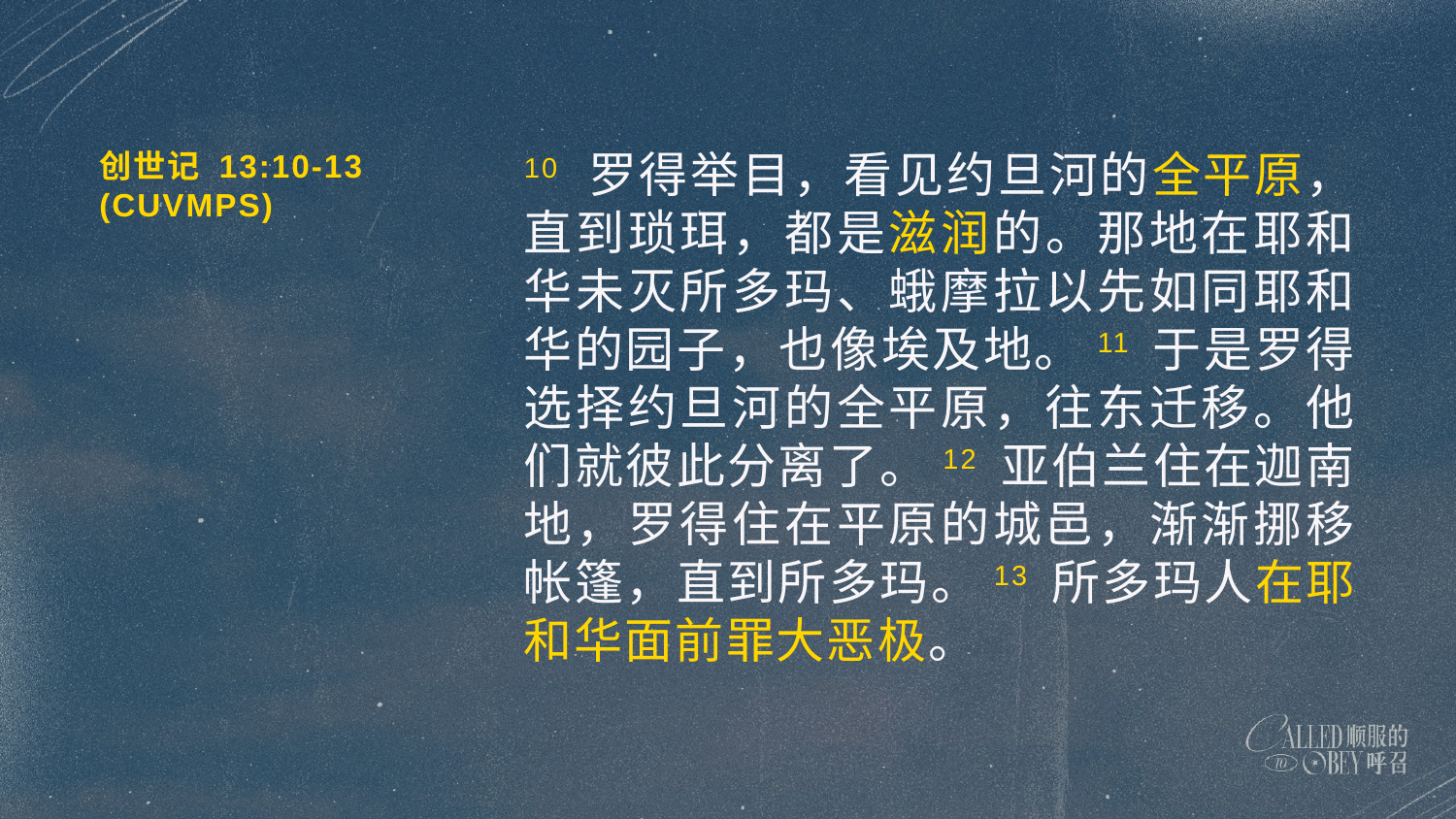

10 罗得举目，看见约旦河的全平原，直到琐珥，都是滋润的。那地在耶和华未灭所多玛、蛾摩拉以先如同耶和华的园子，也像埃及地。11 于是罗得选择约旦河的全平原，往东迁移。他们就彼此分离了。12 亚伯兰住在迦南地，罗得住在平原的城邑，渐渐挪移帐篷，直到所多玛。13 所多玛人在耶和华面前罪大恶极。
创世记 13:10-13
(CUVMPS)